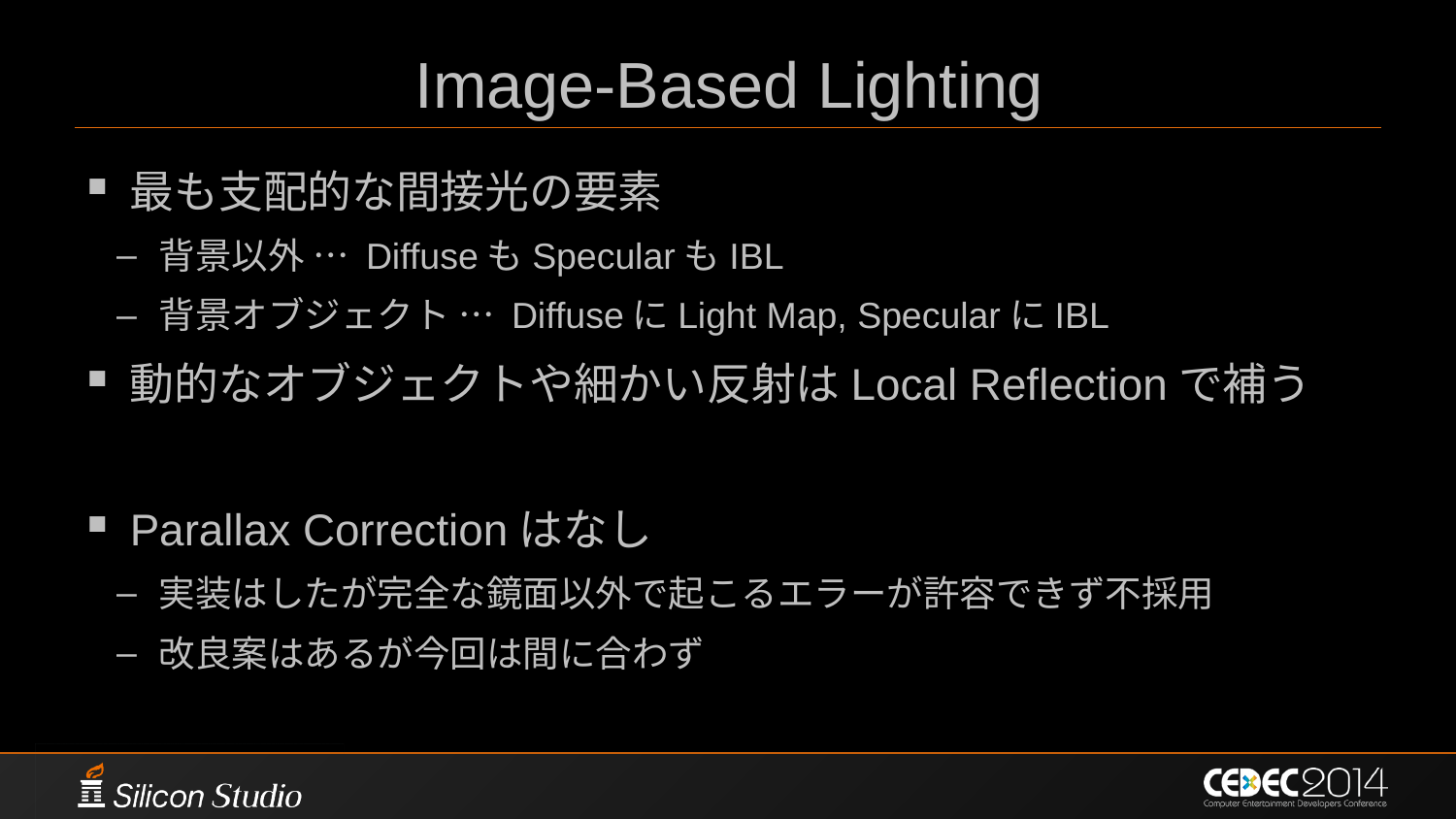

# Image-Based Lighting
最も支配的な間接光の要素
背景以外 … DiffuseもSpecularもIBL
背景オブジェクト … DiffuseにLight Map, SpecularにIBL
動的なオブジェクトや細かい反射はLocal Reflectionで補う

Parallax Correctionはなし
実装はしたが完全な鏡面以外で起こるエラーが許容できず不採用
改良案はあるが今回は間に合わず